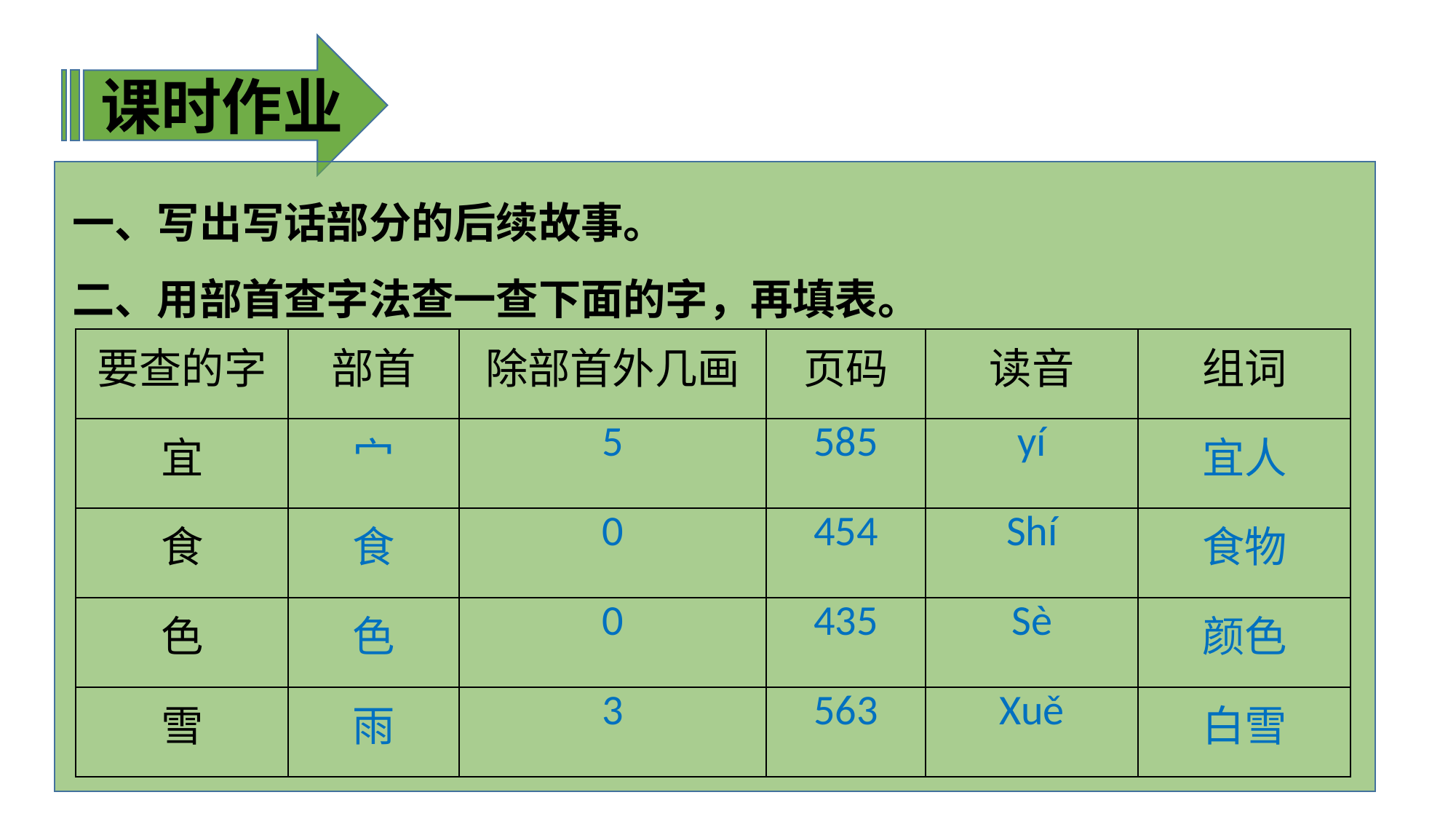

课时作业

一、写出写话部分的后续故事。
二、用部首查字法查一查下面的字，再填表。

| 要查的字 | 部首 | 除部首外几画 | 页码 | 读音 | 组词 |
| --- | --- | --- | --- | --- | --- |
| 宜 | 宀 | 5 | 585 | yí | 宜人 |
| 食 | 食 | 0 | 454 | Shí | 食物 |
| 色 | 色 | 0 | 435 | Sè | 颜色 |
| 雪 | 雨 | 3 | 563 | Xuě | 白雪 |